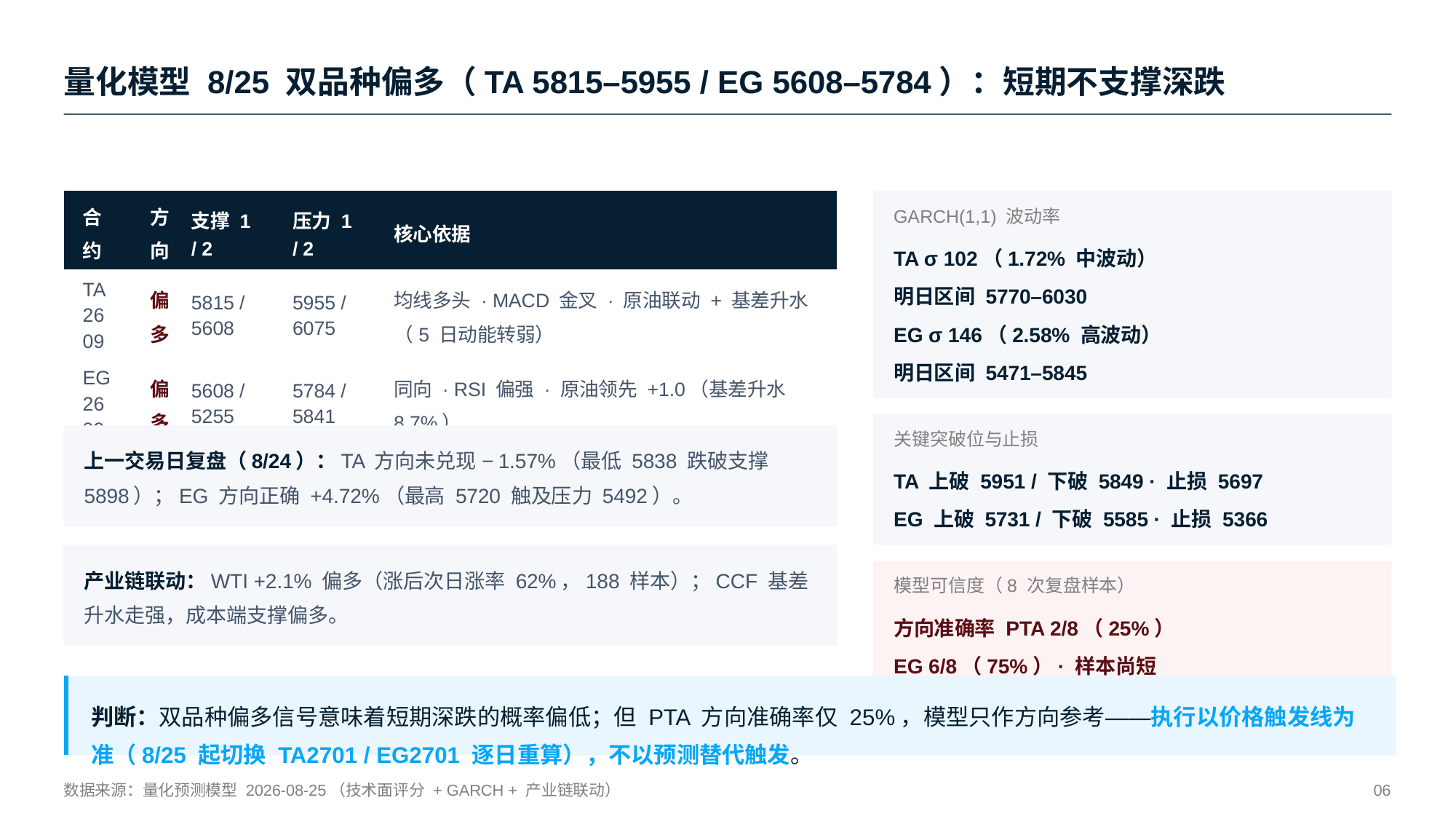

量化模型 8/25 双品种偏多（TA 5815–5955 / EG 5608–5784）：短期不支撑深跌

| 合约 | 方向 | 支撑 1 / 2 | 压力 1 / 2 | 核心依据 |
| --- | --- | --- | --- | --- |
| TA2609 | 偏多 | 5815 / 5608 | 5955 / 6075 | 均线多头 · MACD 金叉 · 原油联动 + 基差升水（5 日动能转弱） |
| EG2609 | 偏多 | 5608 / 5255 | 5784 / 5841 | 同向 · RSI 偏强 · 原油领先 +1.0（基差升水 8.7%） |

GARCH(1,1) 波动率
TA σ 102（1.72% 中波动）
明日区间 5770–6030
EG σ 146（2.58% 高波动）
明日区间 5471–5845

关键突破位与止损
上一交易日复盘（8/24）：TA 方向未兑现 −1.57%（最低 5838 跌破支撑 5898）；EG 方向正确 +4.72%（最高 5720 触及压力 5492）。
TA 上破 5951 / 下破 5849 · 止损 5697
EG 上破 5731 / 下破 5585 · 止损 5366

产业链联动：WTI +2.1% 偏多（涨后次日涨率 62%，188 样本）；CCF 基差升水走强，成本端支撑偏多。

模型可信度（8 次复盘样本）
方向准确率 PTA 2/8（25%）
EG 6/8（75%）· 样本尚短

判断：双品种偏多信号意味着短期深跌的概率偏低；但 PTA 方向准确率仅 25%，模型只作方向参考——执行以价格触发线为准（8/25 起切换 TA2701 / EG2701 逐日重算），不以预测替代触发。
数据来源：量化预测模型 2026-08-25（技术面评分 + GARCH + 产业链联动）
06